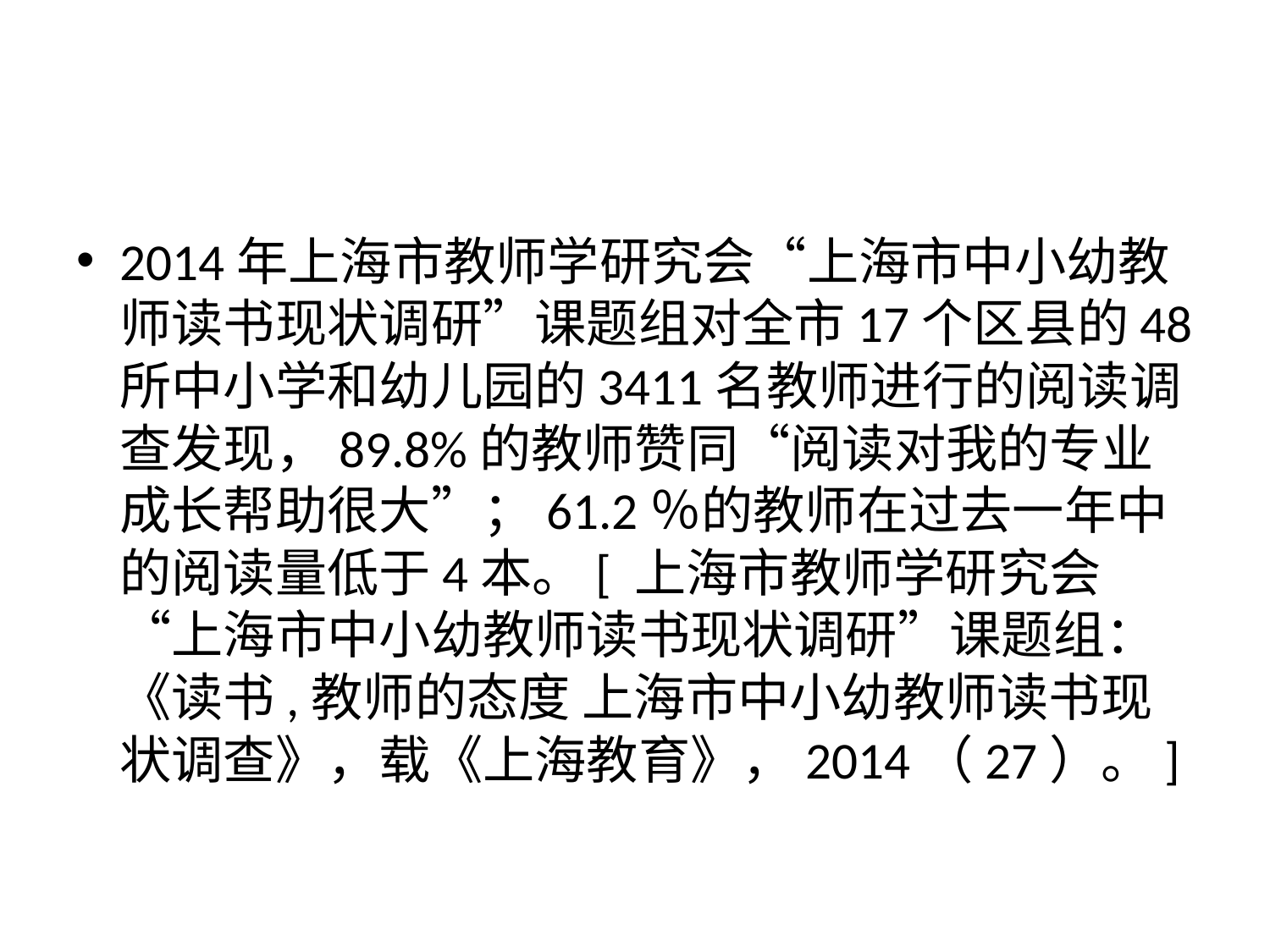

#
2014年上海市教师学研究会“上海市中小幼教师读书现状调研”课题组对全市17个区县的48所中小学和幼儿园的3411名教师进行的阅读调查发现，89.8%的教师赞同“阅读对我的专业成长帮助很大”；61.2％的教师在过去一年中的阅读量低于4本。[ 上海市教师学研究会“上海市中小幼教师读书现状调研”课题组：《读书,教师的态度 上海市中小幼教师读书现状调查》，载《上海教育》，2014（27）。]